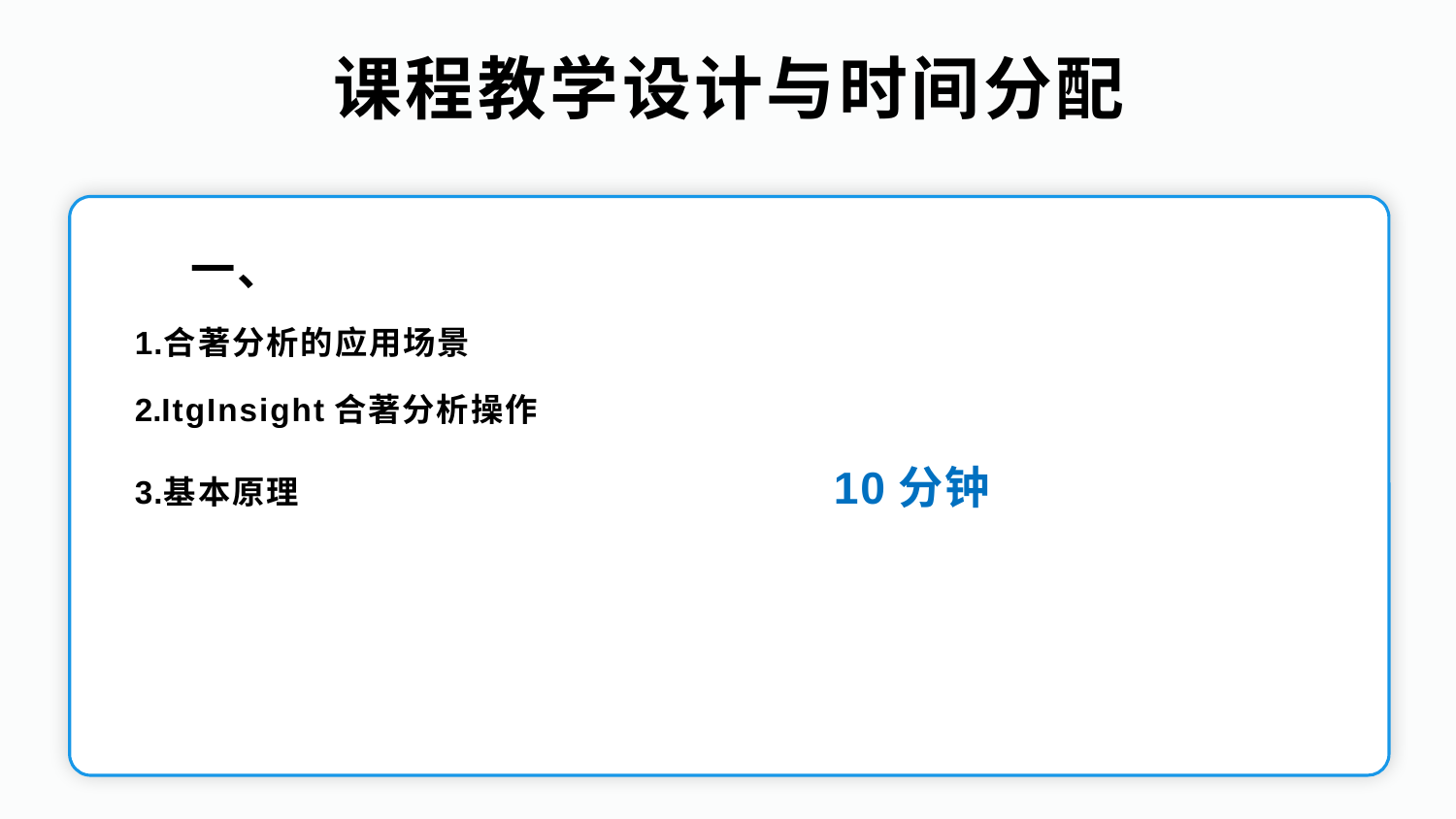

课程教学设计与时间分配

    一、
合著分析的应用场景
ItgInsight合著分析操作
基本原理                                           10分钟